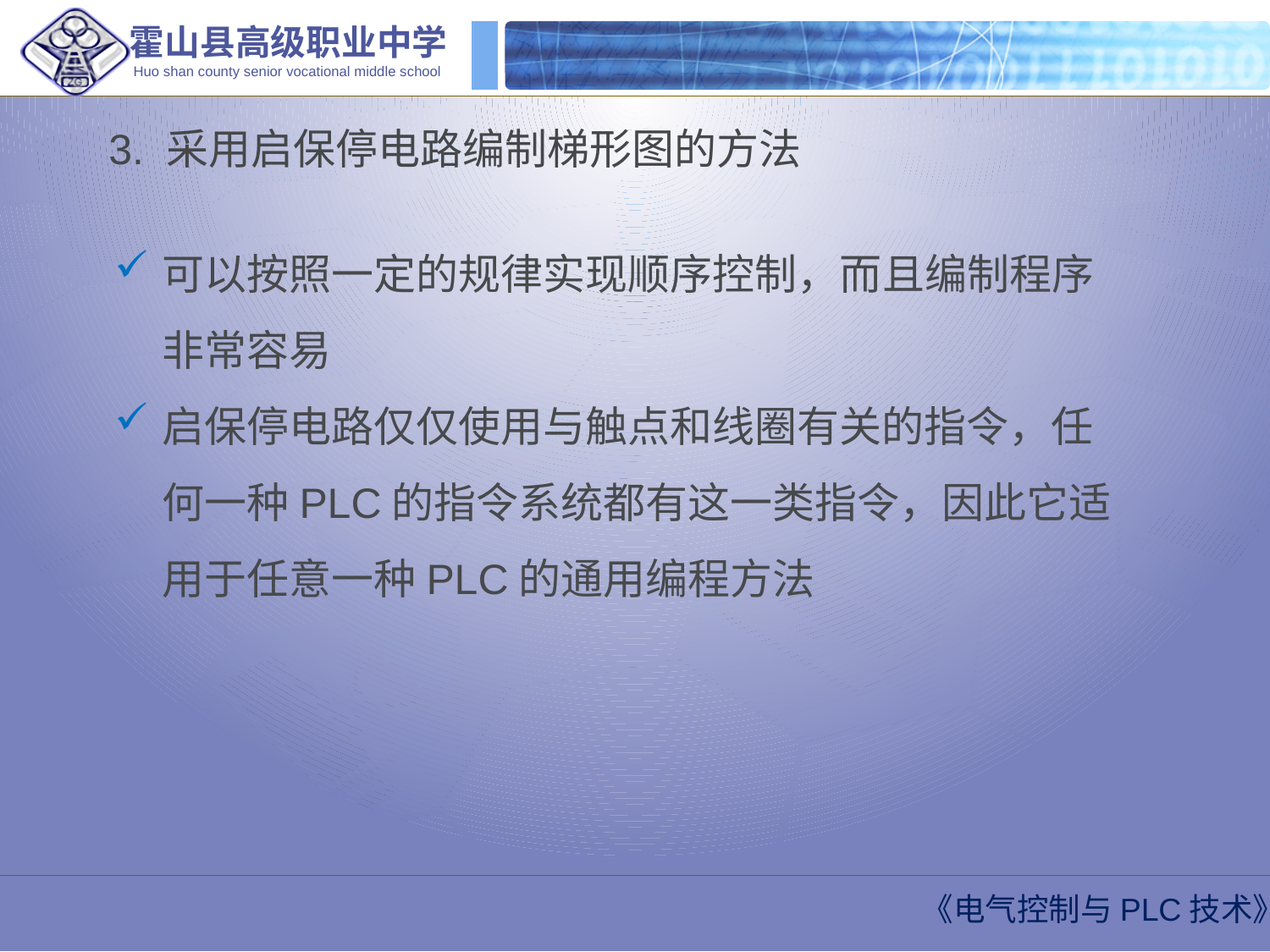

3. 采用启保停电路编制梯形图的方法
可以按照一定的规律实现顺序控制，而且编制程序非常容易
启保停电路仅仅使用与触点和线圈有关的指令，任何一种PLC的指令系统都有这一类指令，因此它适用于任意一种PLC的通用编程方法